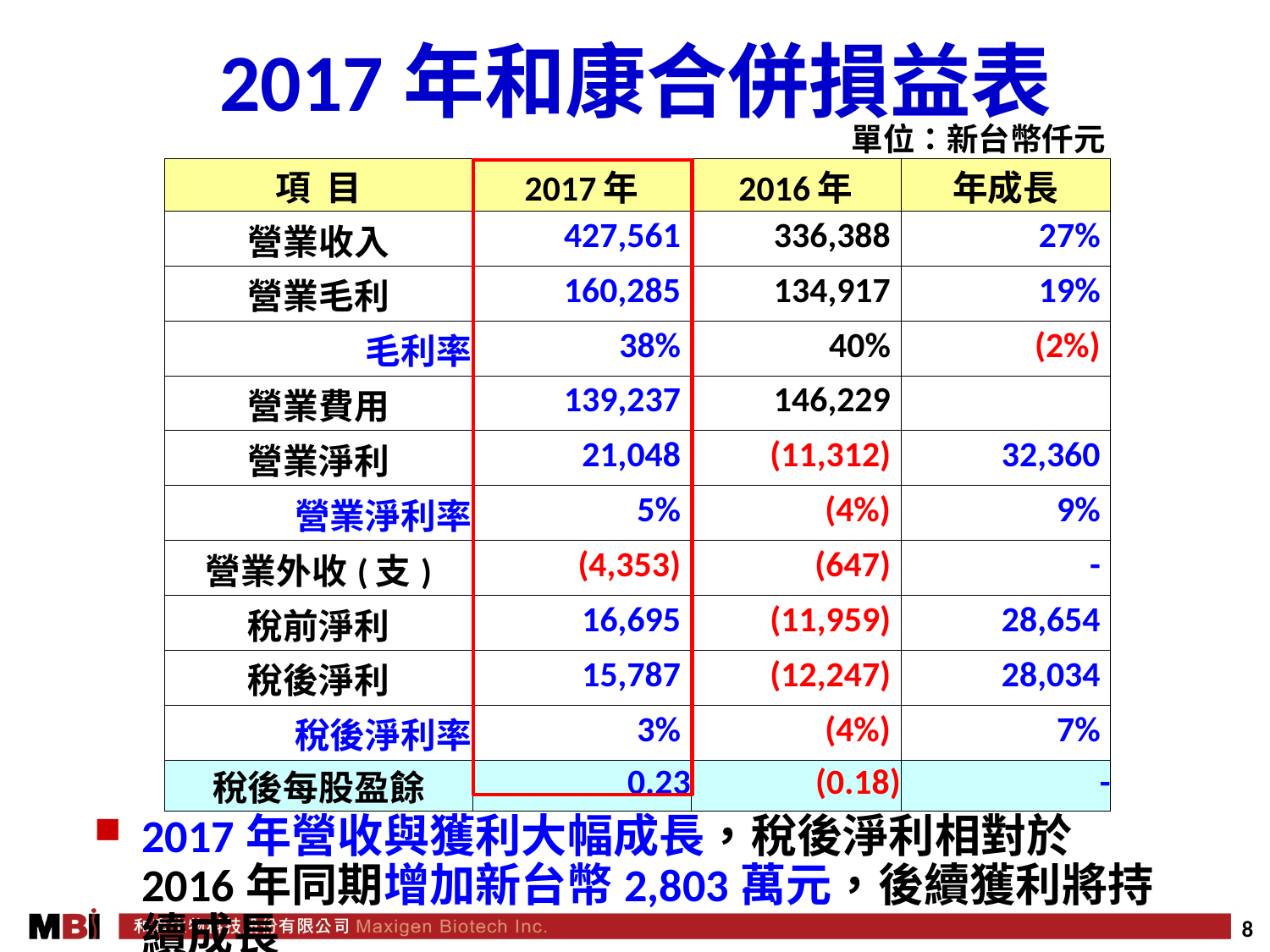

2017年和康合併損益表
單位：新台幣仟元
| 項 目 | 2017年 | 2016年 | 年成長 |
| --- | --- | --- | --- |
| 營業收入 | 427,561 | 336,388 | 27% |
| 營業毛利 | 160,285 | 134,917 | 19% |
| 毛利率 | 38% | 40% | (2%) |
| 營業費用 | 139,237 | 146,229 |  |
| 營業淨利 | 21,048 | (11,312) | 32,360 |
| 營業淨利率 | 5% | (4%) | 9% |
| 營業外收(支) | (4,353) | (647) | - |
| 稅前淨利 | 16,695 | (11,959) | 28,654 |
| 稅後淨利 | 15,787 | (12,247) | 28,034 |
| 稅後淨利率 | 3% | (4%) | 7% |
| 稅後每股盈餘 | 0.23 | (0.18) | - |

2017年營收與獲利大幅成長，稅後淨利相對於2016年同期增加新台幣2,803萬元，後續獲利將持續成長
8